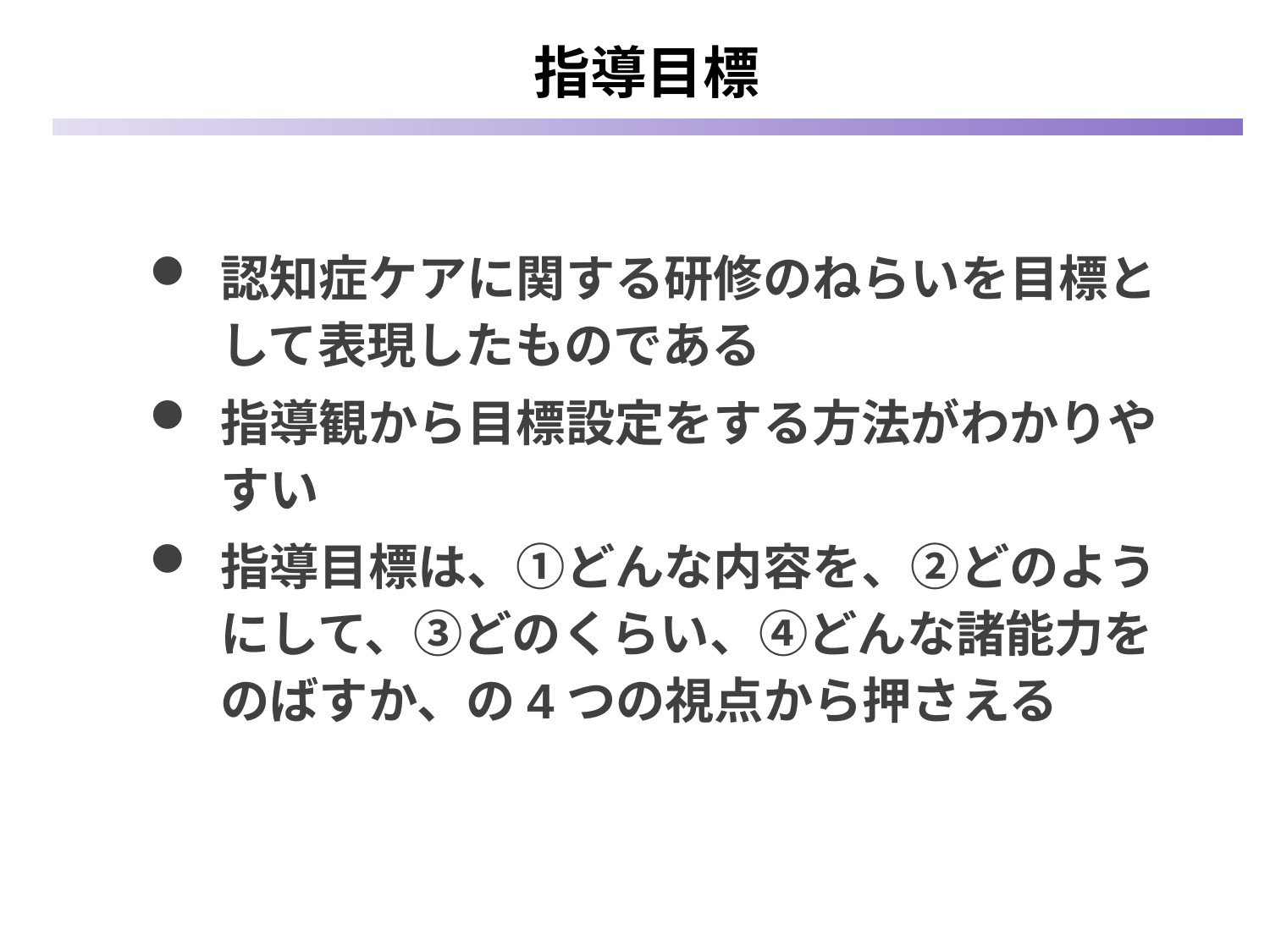

指導目標

認知症ケアに関する研修のねらいを目標として表現したものである
指導観から目標設定をする方法がわかりやすい
指導目標は、①どんな内容を、②どのようにして、③どのくらい、④どんな諸能力をのばすか、の4つの視点から押さえる